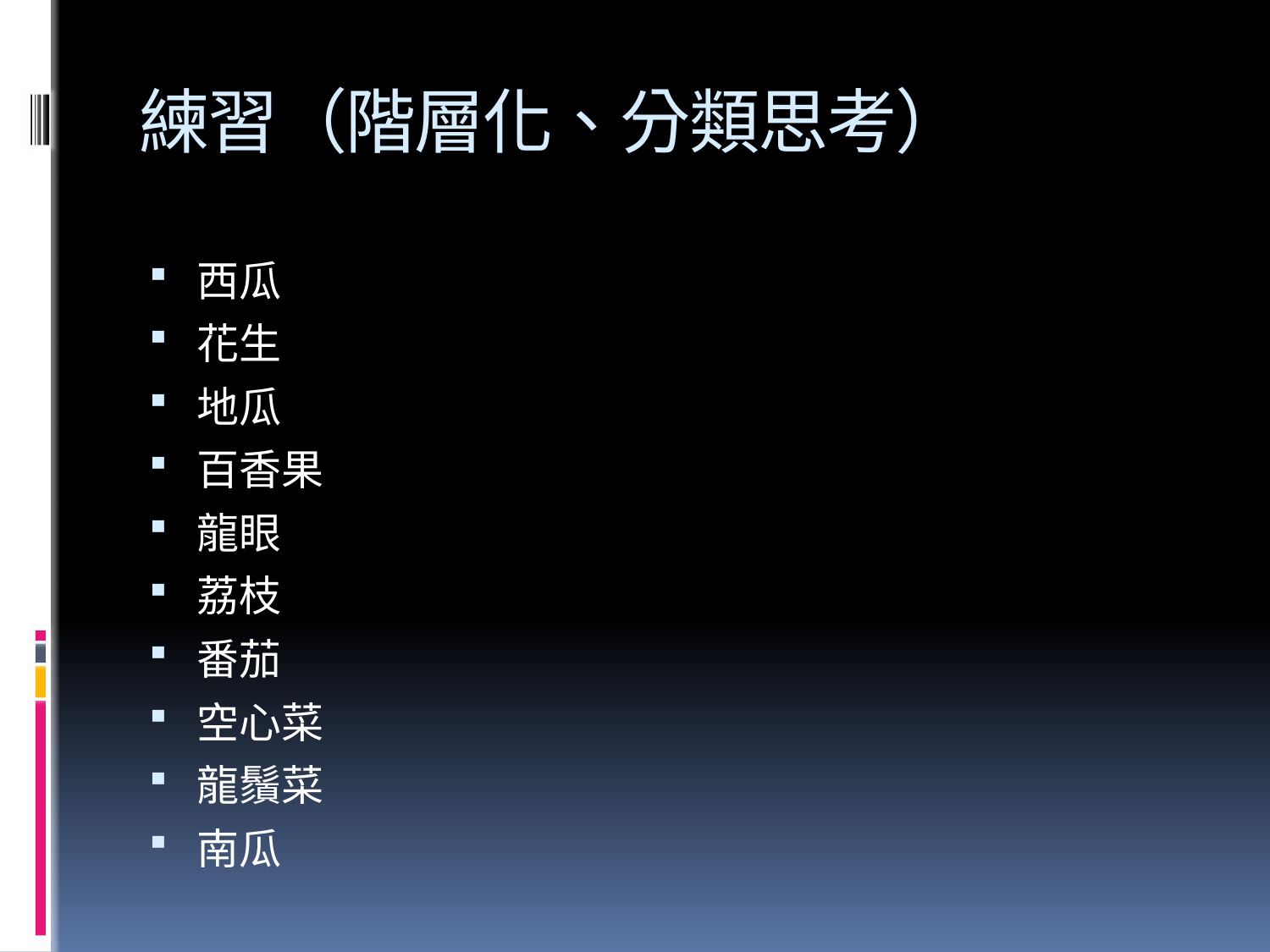

# 練習（階層化、分類思考）
西瓜
花生
地瓜
百香果
龍眼
荔枝
番茄
空心菜
龍鬚菜
南瓜